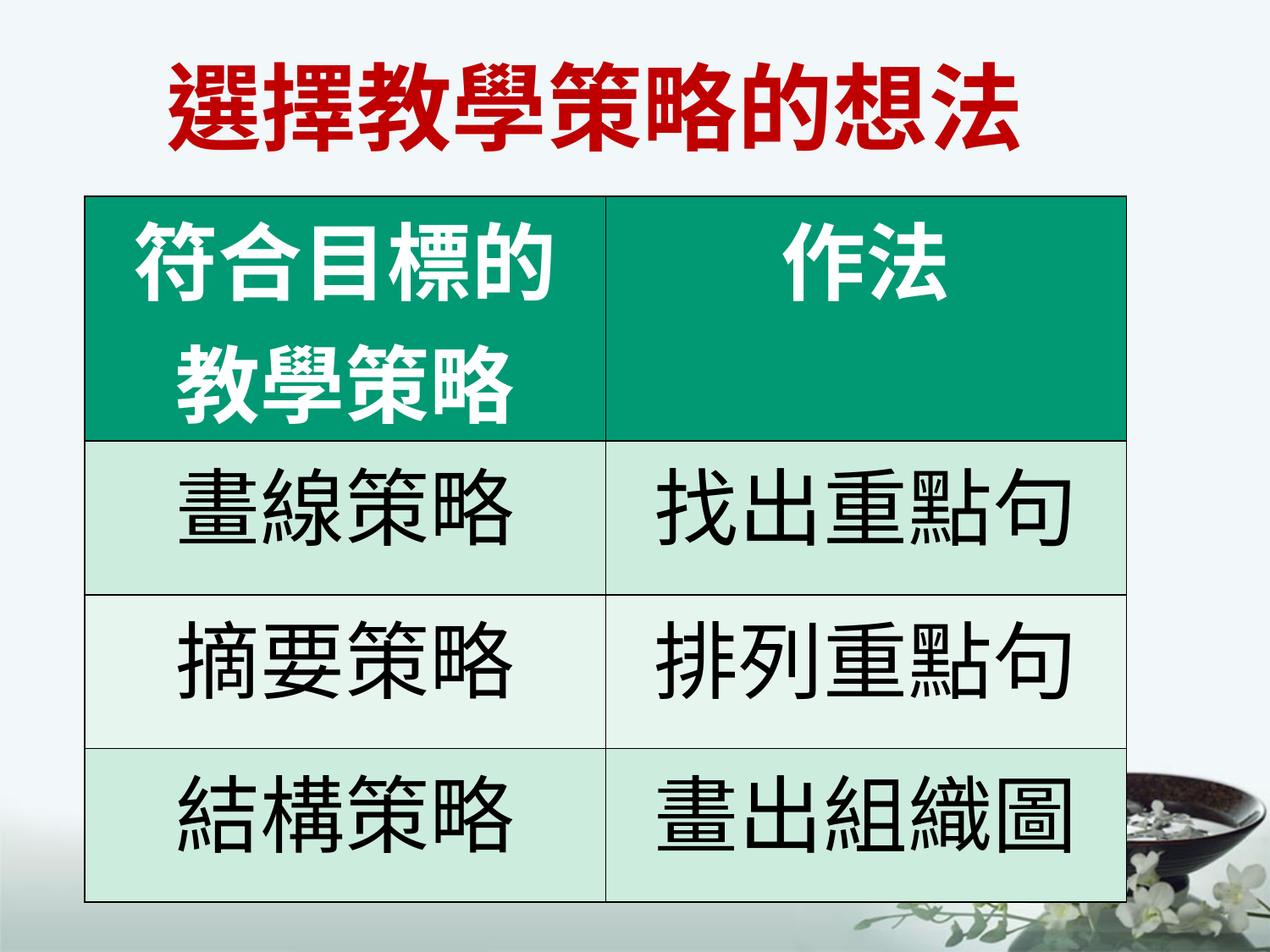

# 選擇教學策略的想法
| 符合目標的教學策略 | 作法 |
| --- | --- |
| 畫線策略 | 找出重點句 |
| 摘要策略 | 排列重點句 |
| 結構策略 | 畫出組織圖 |